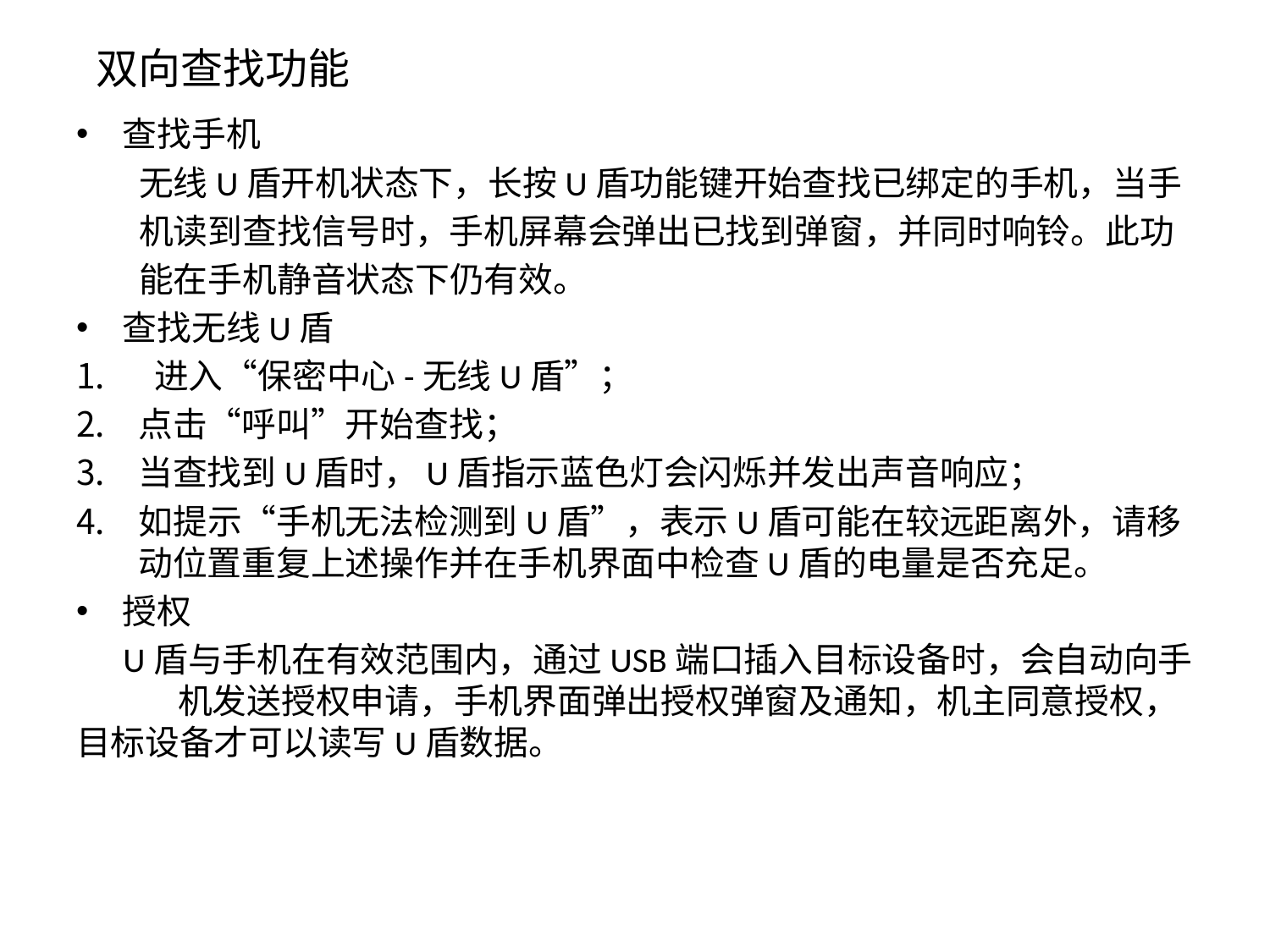

# 双向查找功能
查找手机
       无线U盾开机状态下，长按U盾功能键开始查找已绑定的手机，当手
       机读到查找信号时，手机屏幕会弹出已找到弹窗，并同时响铃。此功
       能在手机静音状态下仍有效。
查找无线U盾
 进入“保密中心-无线U盾”；
点击“呼叫”开始查找；
当查找到U盾时，U盾指示蓝色灯会闪烁并发出声音响应；
如提示“手机无法检测到U盾”，表示U盾可能在较远距离外，请移动位置重复上述操作并在手机界面中检查U盾的电量是否充足。
授权
      U盾与手机在有效范围内，通过USB端口插入目标设备时，会自动向手              机发送授权申请，手机界面弹出授权弹窗及通知，机主同意授权，目标设备才可以读写U盾数据。